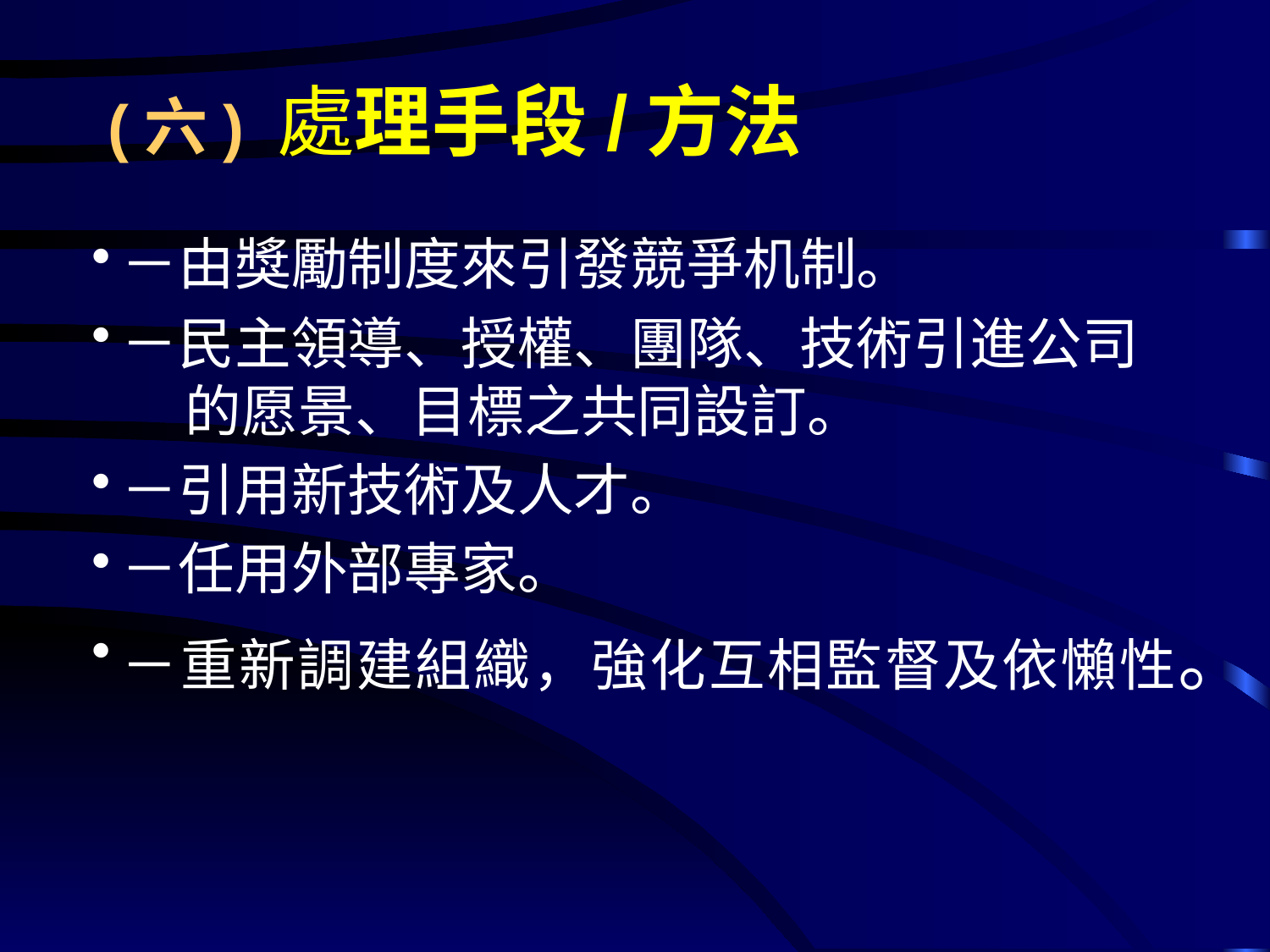

# (六) 處理手段/方法
－由獎勵制度來引發競爭机制。
－民主領導、授權、團隊、技術引進公司
     的愿景、目標之共同設訂。
－引用新技術及人才。
－任用外部專家。
－重新調建組織，強化互相監督及依懶性。